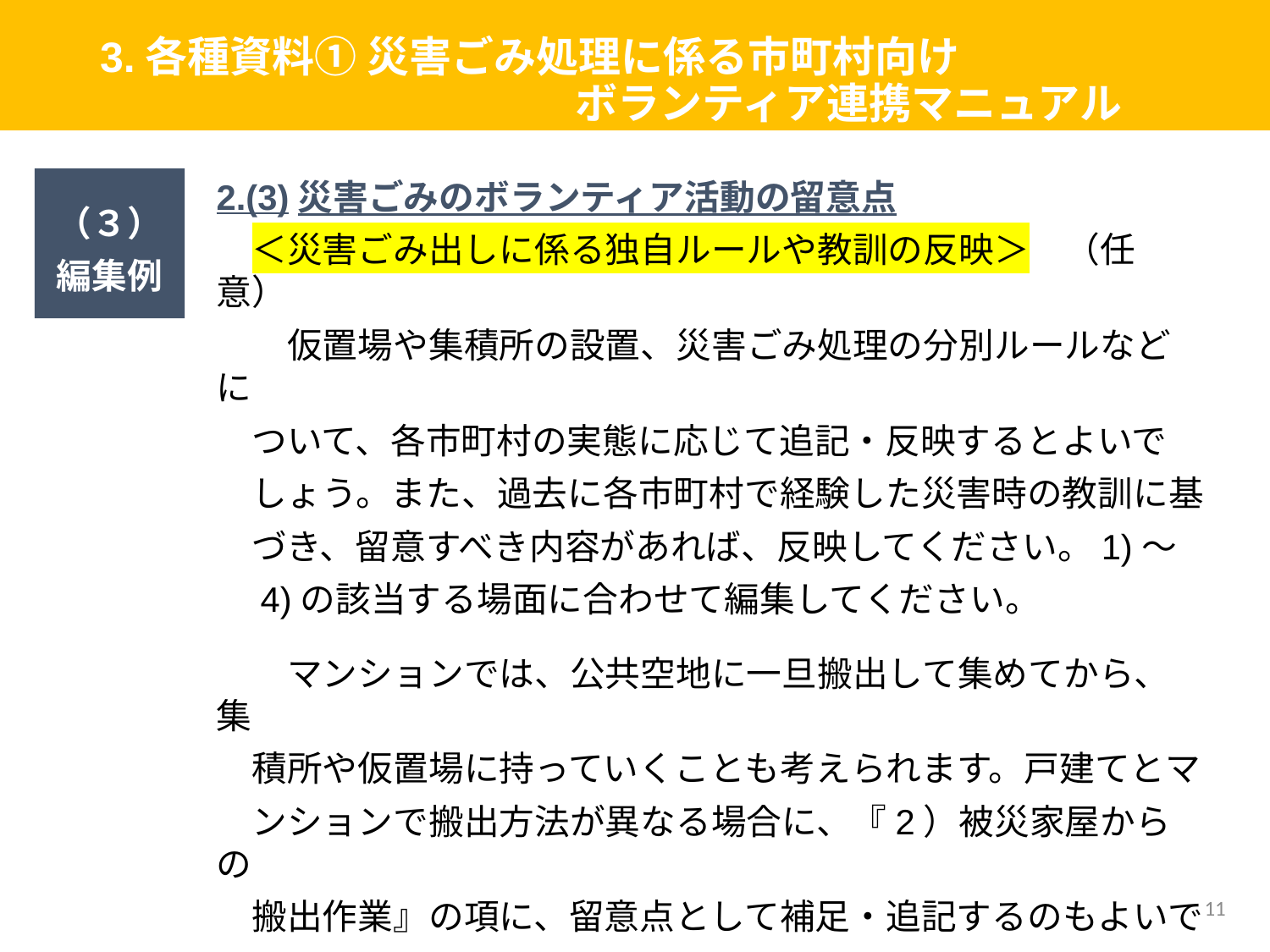

# 3.各種資料① 災害ごみ処理に係る市町村向け 　　　　　　 　　　　　ボランティア連携マニュアル
（３）
編集例
2.(3)災害ごみのボランティア活動の留意点
　＜災害ごみ出しに係る独自ルールや教訓の反映＞　（任意）
　　仮置場や集積所の設置、災害ごみ処理の分別ルールなどに
　ついて、各市町村の実態に応じて追記・反映するとよいで
　しょう。また、過去に各市町村で経験した災害時の教訓に基
　づき、留意すべき内容があれば、反映してください。1)～
　4)の該当する場面に合わせて編集してください。
　　マンションでは、公共空地に一旦搬出して集めてから、集
　積所や仮置場に持っていくことも考えられます。戸建てとマ
　ンションで搬出方法が異なる場合に、『2）被災家屋からの
　搬出作業』の項に、留意点として補足・追記するのもよいで
　しょう。

11